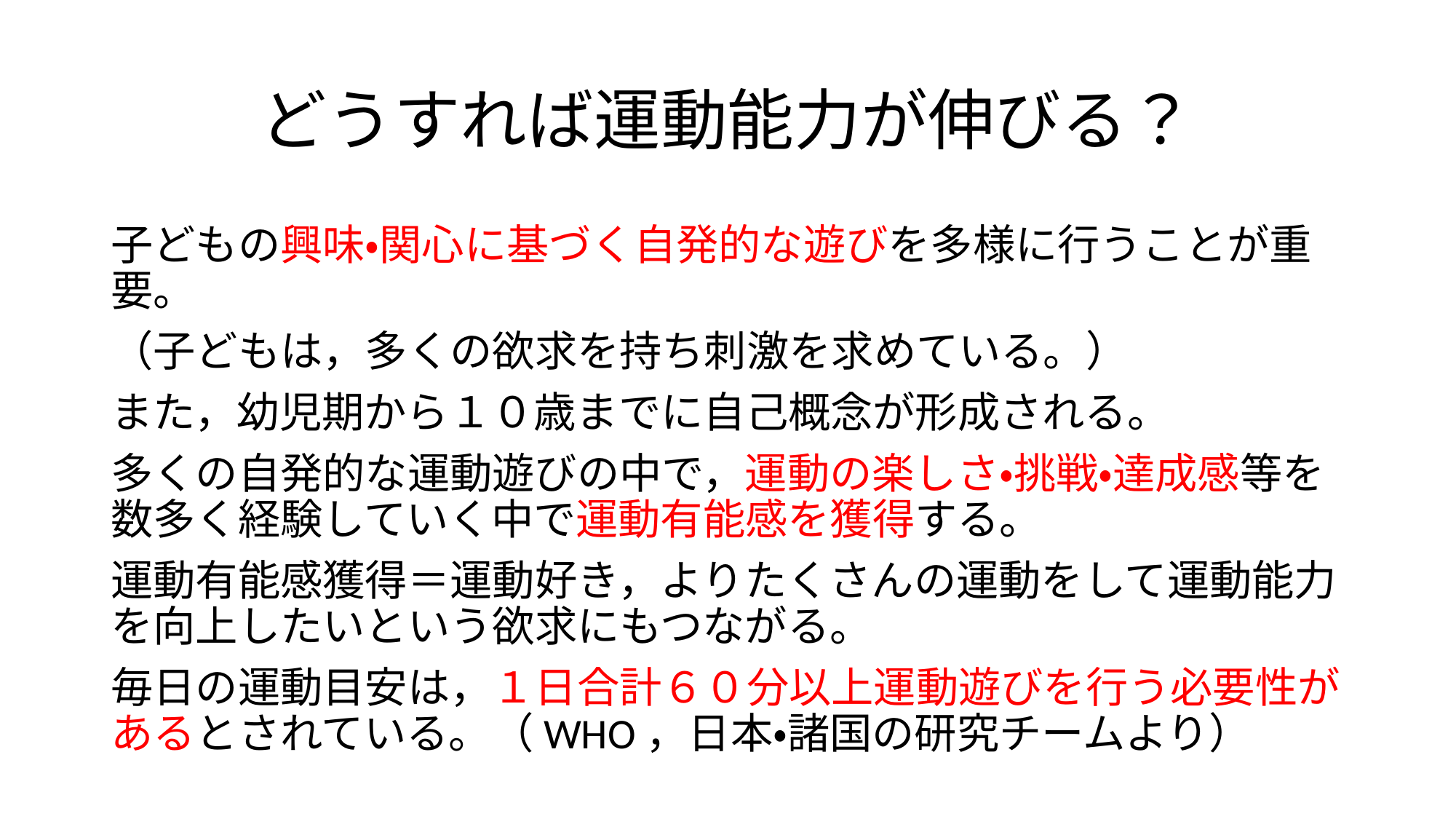

# どうすれば運動能力が伸びる？
子どもの興味・関心に基づく自発的な遊びを多様に行うことが重要。
（子どもは，多くの欲求を持ち刺激を求めている。）
また，幼児期から１０歳までに自己概念が形成される。
多くの自発的な運動遊びの中で，運動の楽しさ・挑戦・達成感等を数多く経験していく中で運動有能感を獲得する。
運動有能感獲得＝運動好き，よりたくさんの運動をして運動能力を向上したいという欲求にもつながる。
毎日の運動目安は，１日合計６０分以上運動遊びを行う必要性があるとされている。（WHO，日本・諸国の研究チームより）